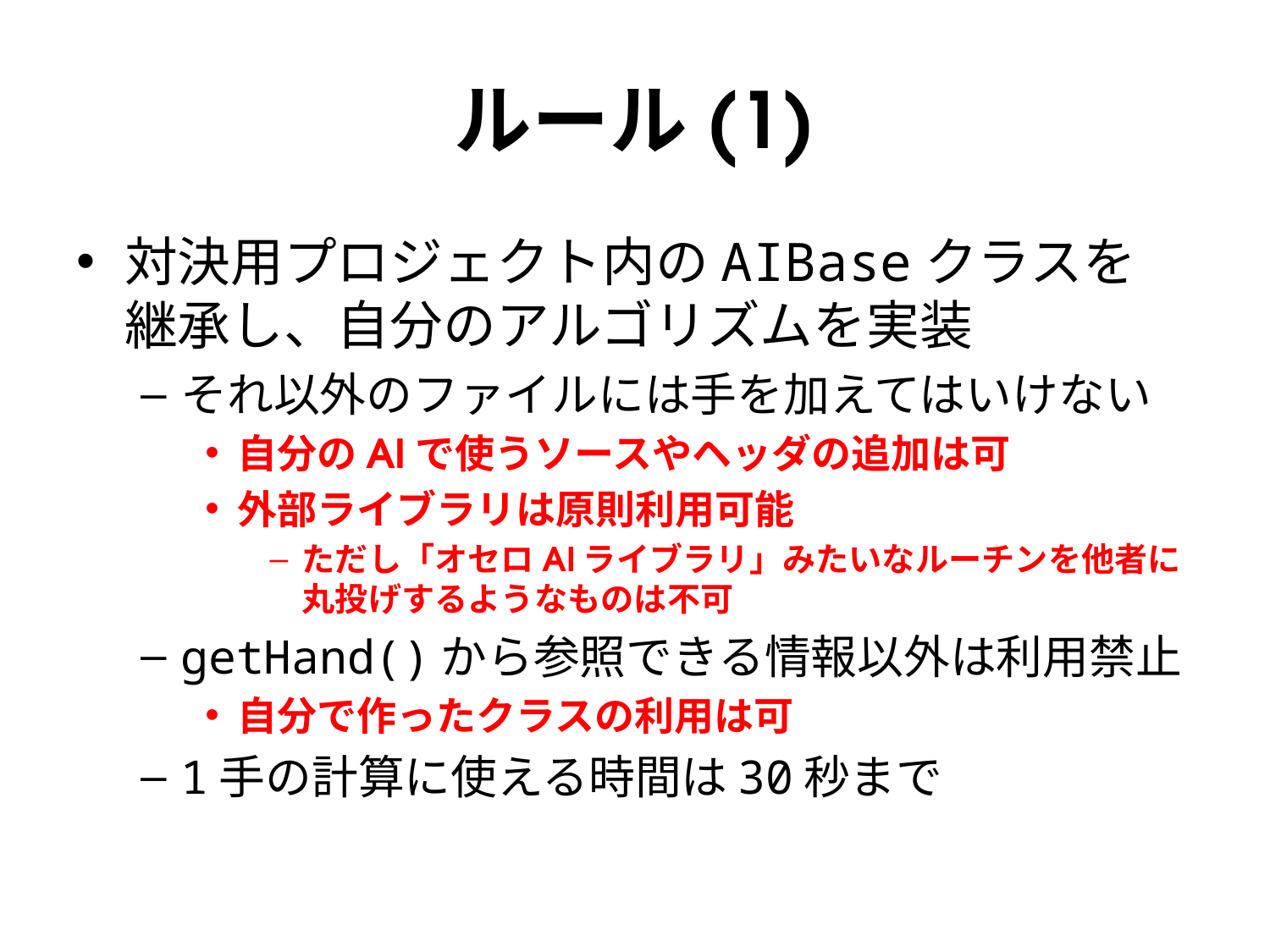

# ルール(1)
対決用プロジェクト内のAIBaseクラスを
継承し、自分のアルゴリズムを実装
それ以外のファイルには手を加えてはいけない
自分のAIで使うソースやヘッダの追加は可
外部ライブラリは原則利用可能
ただし「オセロAIライブラリ」みたいなルーチンを他者に
丸投げするようなものは不可
getHand()から参照できる情報以外は利用禁止
自分で作ったクラスの利用は可
1手の計算に使える時間は30秒まで